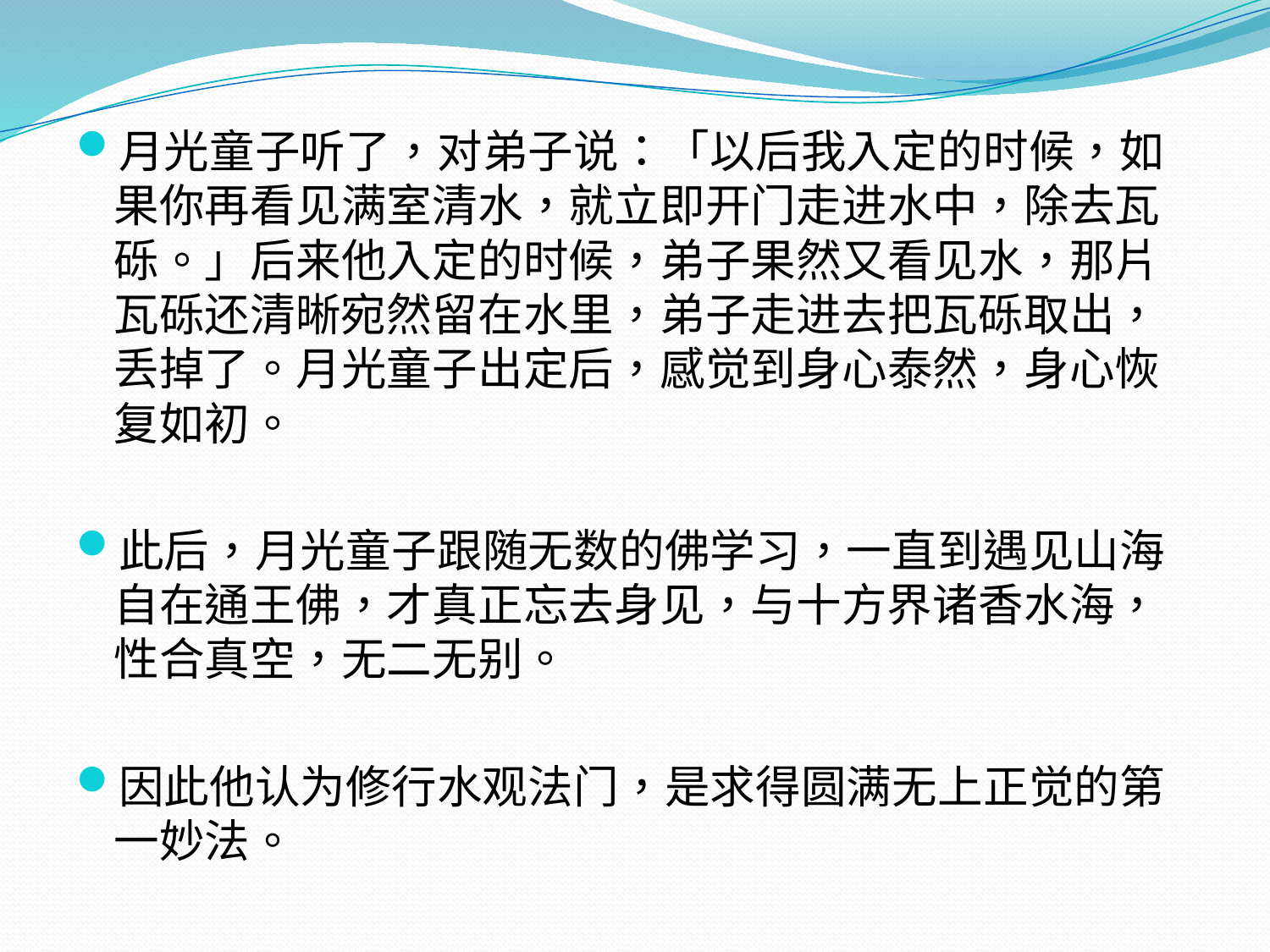

月光童子听了，对弟子说：「以后我入定的时候，如果你再看见满室清水，就立即开门走进水中，除去瓦砾。」后来他入定的时候，弟子果然又看见水，那片瓦砾还清晰宛然留在水里，弟子走进去把瓦砾取出，丢掉了。月光童子出定后，感觉到身心泰然，身心恢复如初。

此后，月光童子跟随无数的佛学习，一直到遇见山海自在通王佛，才真正忘去身见，与十方界诸香水海，性合真空，无二无别。

因此他认为修行水观法门，是求得圆满无上正觉的第一妙法。